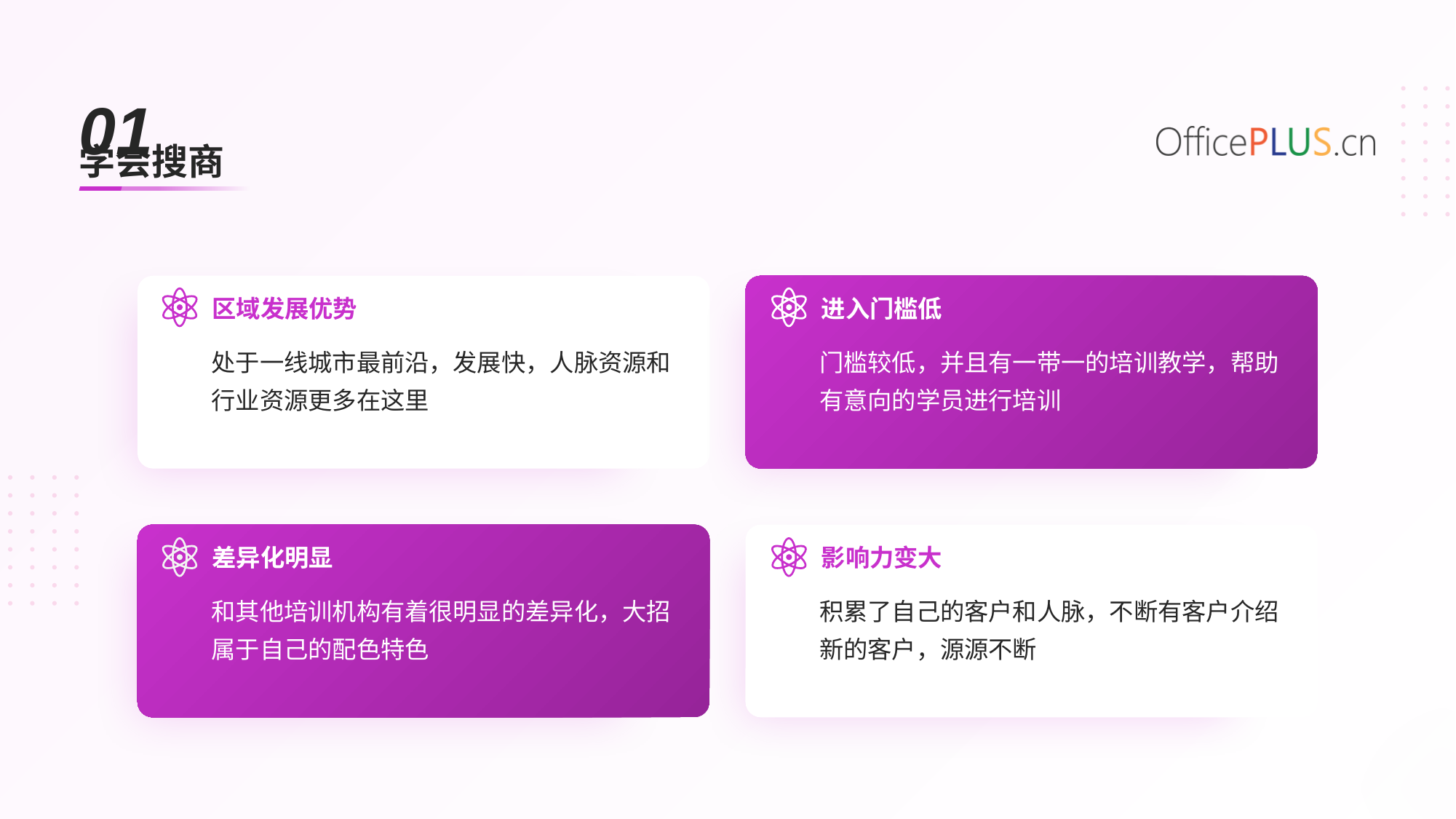

01
学会搜商

区域发展优势
进入门槛低
处于一线城市最前沿，发展快，人脉资源和行业资源更多在这里
门槛较低，并且有一带一的培训教学，帮助有意向的学员进行培训

差异化明显
影响力变大
和其他培训机构有着很明显的差异化，大招属于自己的配色特色
积累了自己的客户和人脉，不断有客户介绍新的客户，源源不断